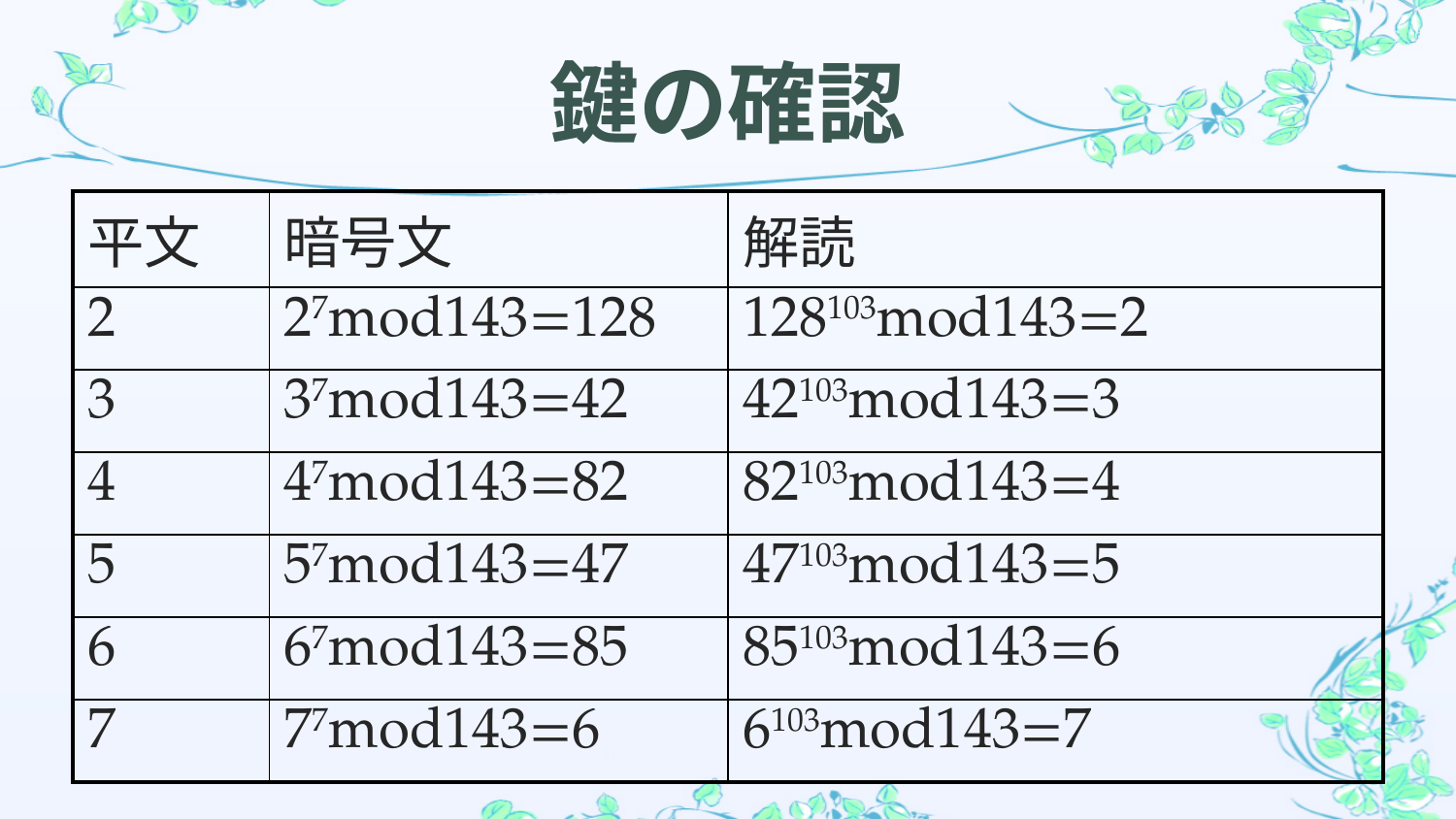

# 鍵の確認
| 平文 | 暗号文 | 解読 |
| --- | --- | --- |
| 2 | 27mod143=128 | 128103mod143=2 |
| 3 | 37mod143=42 | 42103mod143=3 |
| 4 | 47mod143=82 | 82103mod143=4 |
| 5 | 57mod143=47 | 47103mod143=5 |
| 6 | 67mod143=85 | 85103mod143=6 |
| 7 | 77mod143=6 | 6103mod143=7 |